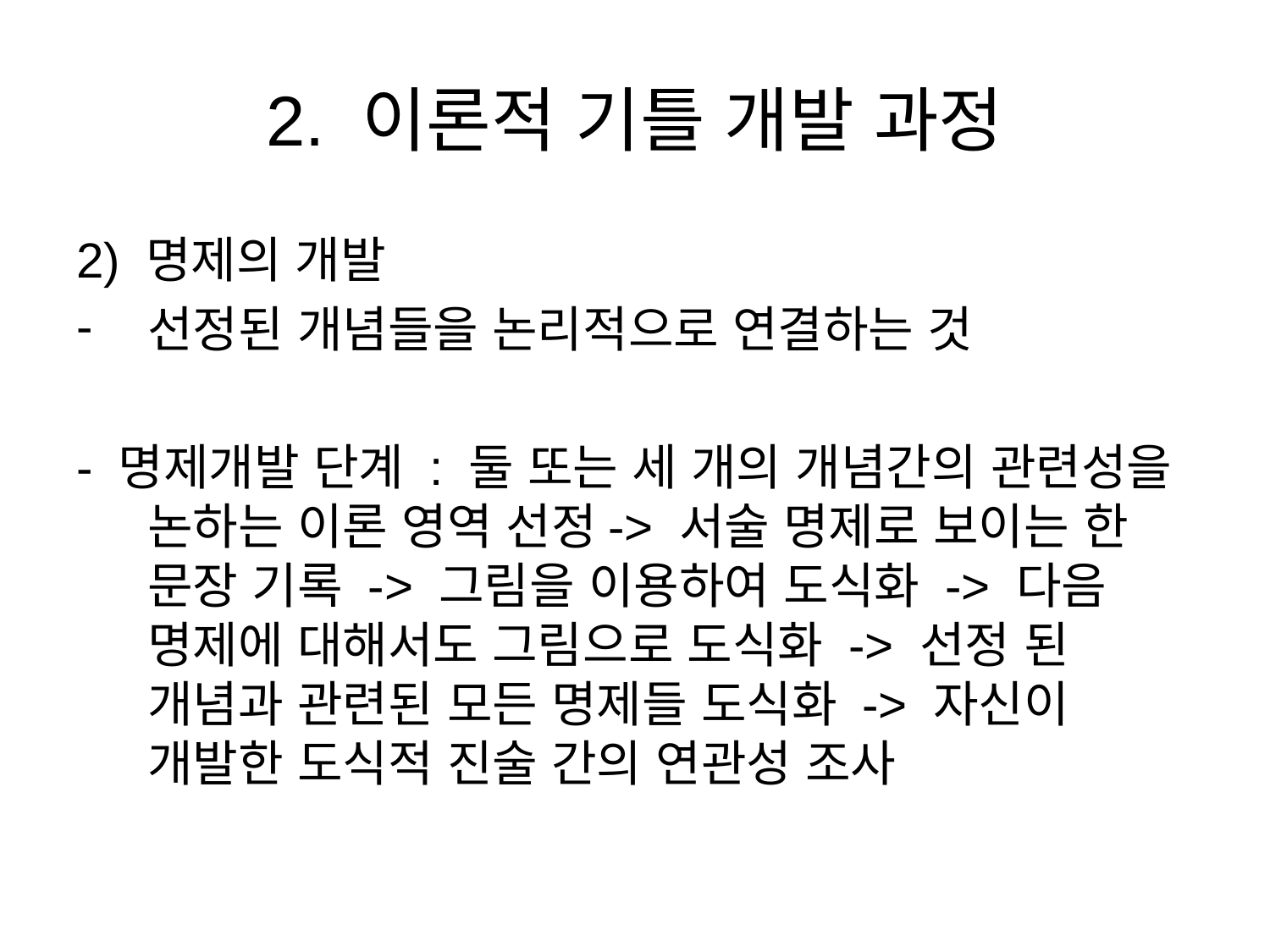

# 2. 이론적 기틀 개발 과정
2) 명제의 개발
선정된 개념들을 논리적으로 연결하는 것

- 명제개발 단계 : 둘 또는 세 개의 개념간의 관련성을 논하는 이론 영역 선정-> 서술 명제로 보이는 한 문장 기록 -> 그림을 이용하여 도식화 -> 다음 명제에 대해서도 그림으로 도식화 -> 선정 된 개념과 관련된 모든 명제들 도식화 -> 자신이 개발한 도식적 진술 간의 연관성 조사